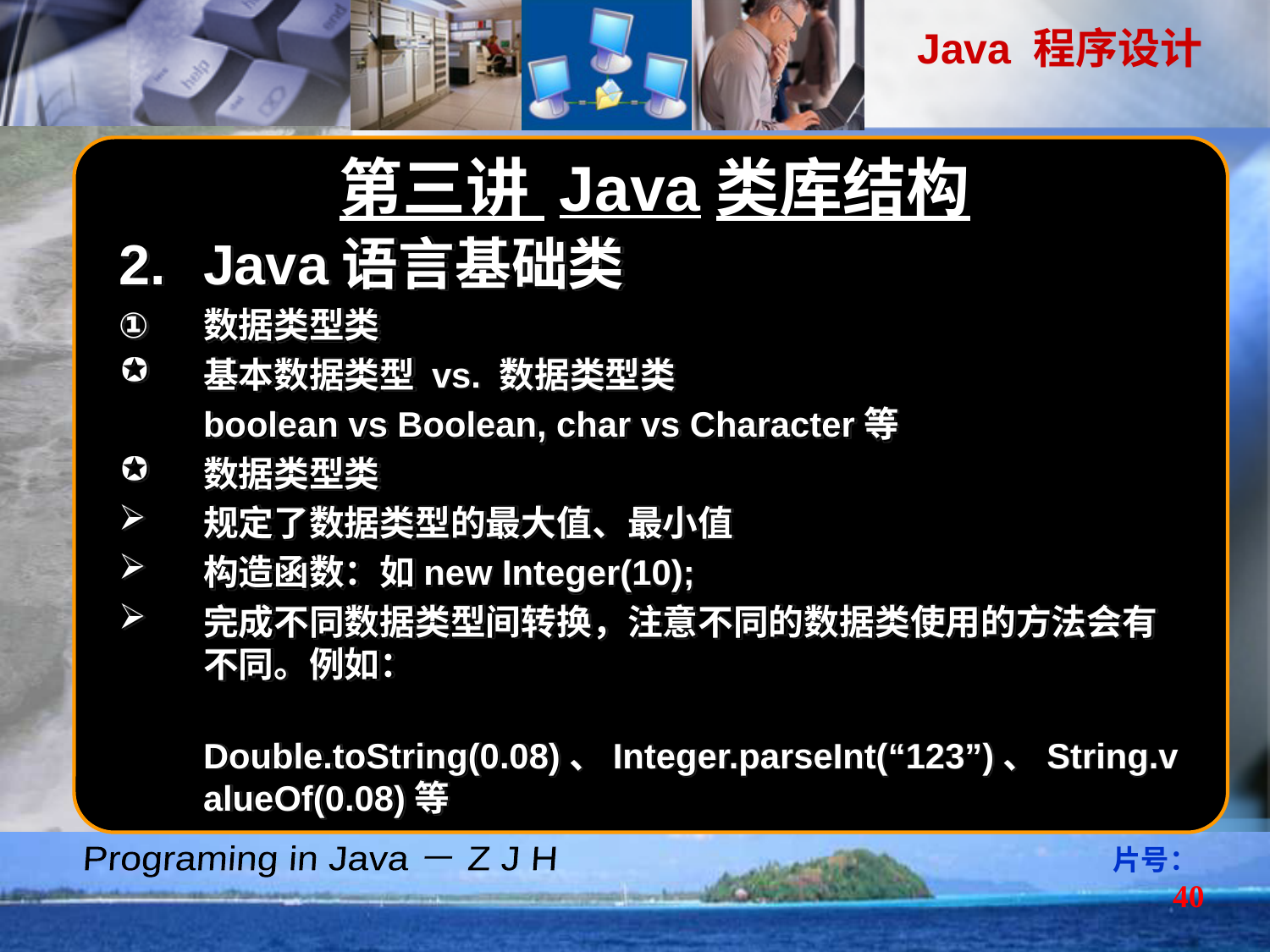

第三讲 Java类库结构
Java语言基础类
数据类型类
基本数据类型 vs. 数据类型类
	boolean vs Boolean, char vs Character等
数据类型类
规定了数据类型的最大值、最小值
构造函数：如new Integer(10);
完成不同数据类型间转换，注意不同的数据类使用的方法会有不同。例如：
	Double.toString(0.08)、Integer.parseInt(“123”)、String.valueOf(0.08)等

片号：40